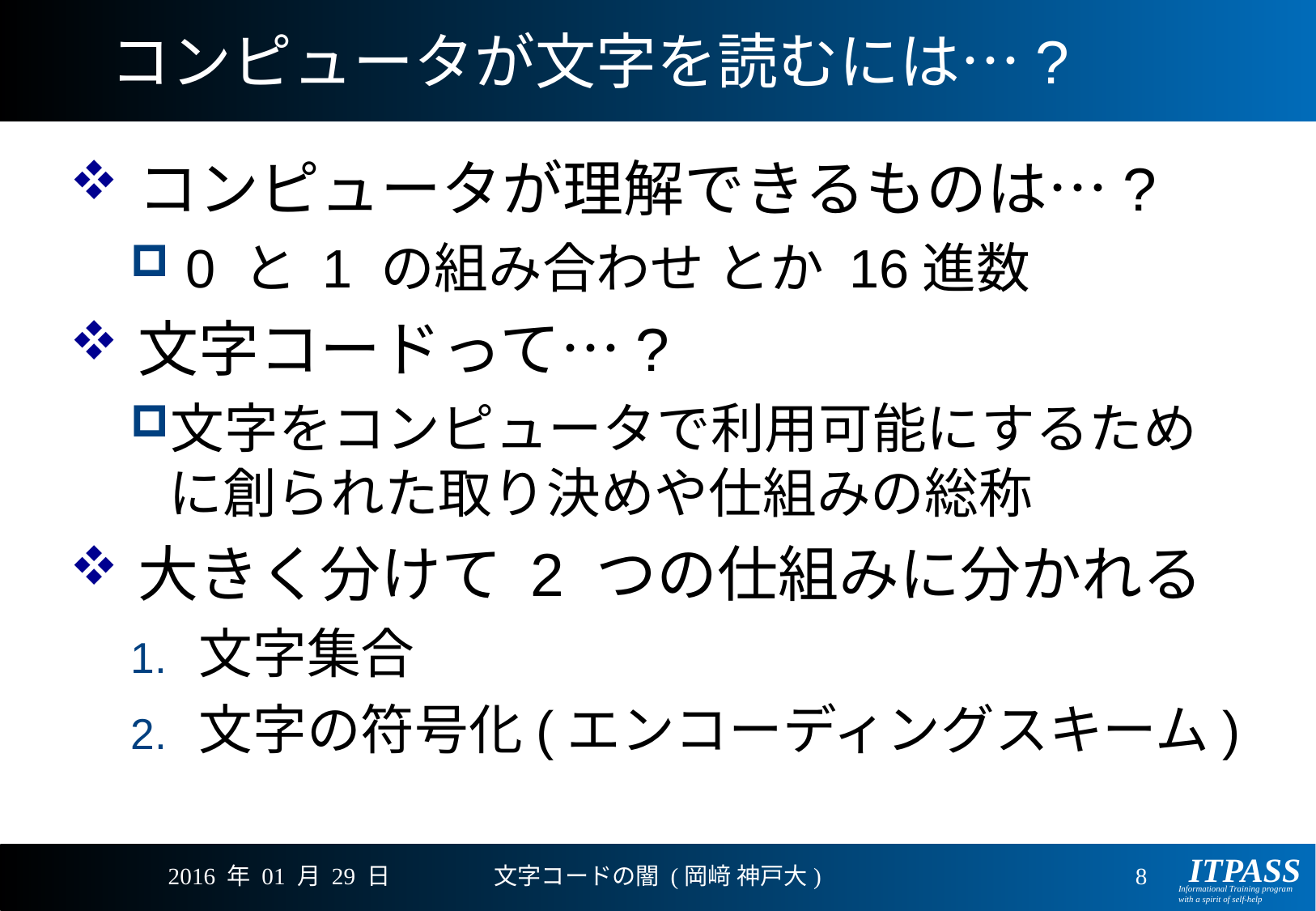

# コンピュータが文字を読むには…?
コンピュータが理解できるものは…?
 0 と 1 の組み合わせ とか 16進数
文字コードって…?
文字をコンピュータで利用可能にするために創られた取り決めや仕組みの総称
大きく分けて 2 つの仕組みに分かれる
文字集合
文字の符号化(エンコーディングスキーム)
2016 年 01 月 29 日
文字コードの闇 (岡﨑 神戸大)
8